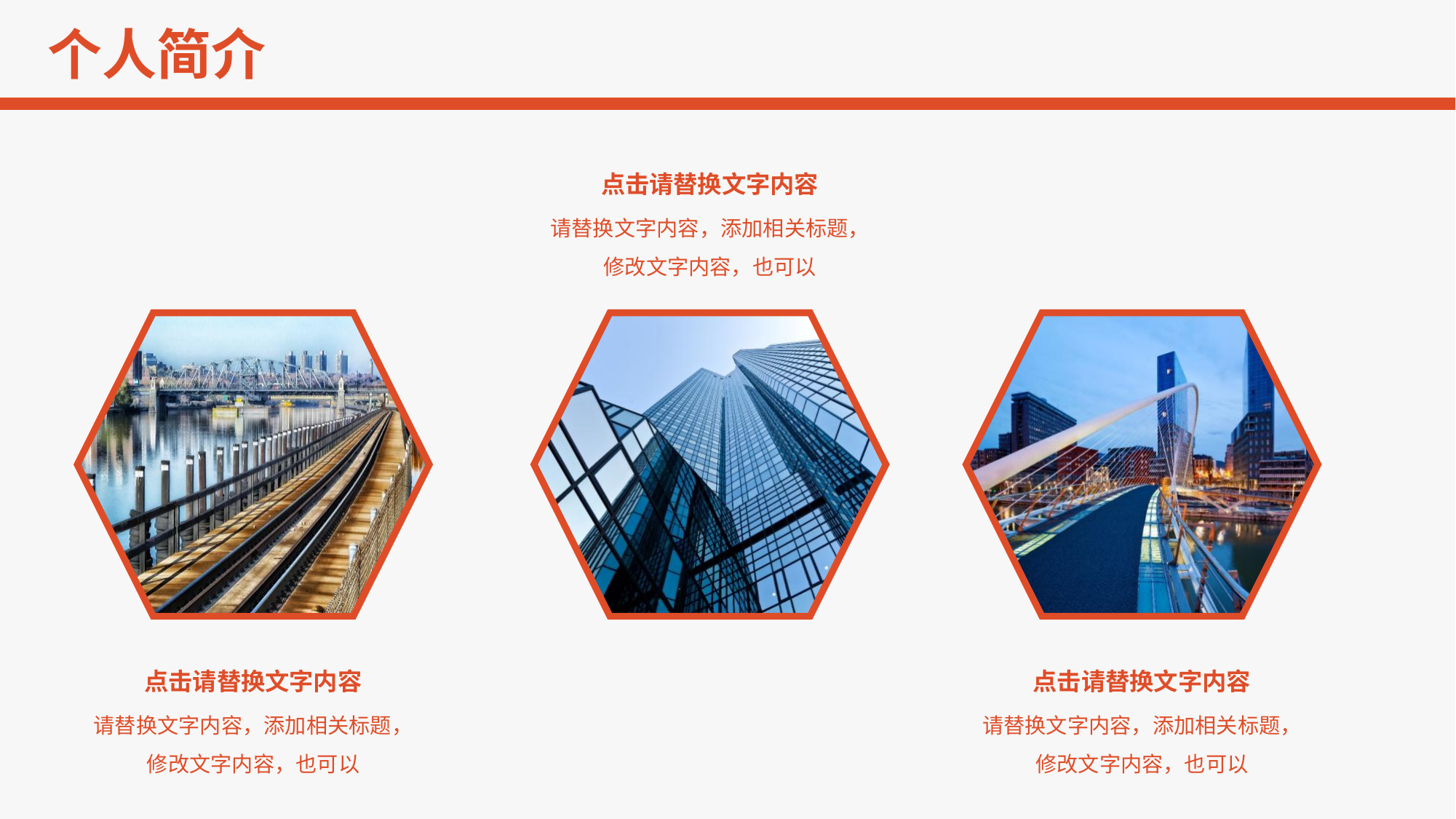

个人简介

点击请替换文字内容
请替换文字内容，添加相关标题，修改文字内容，也可以

点击请替换文字内容
点击请替换文字内容
请替换文字内容，添加相关标题，修改文字内容，也可以
请替换文字内容，添加相关标题，修改文字内容，也可以